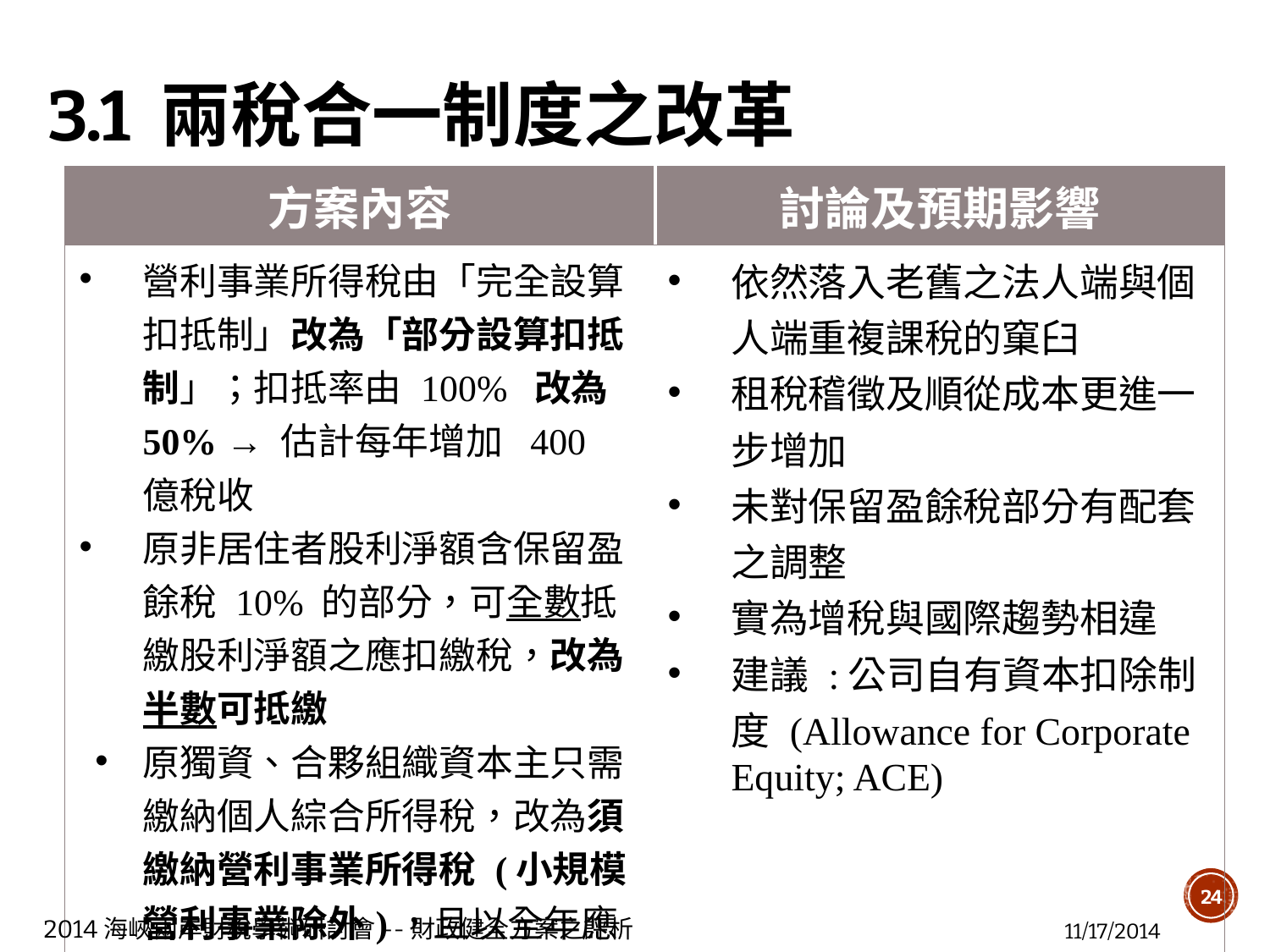

# 3.1 兩稅合一制度之改革
| 方案內容 | 討論及預期影響 |
| --- | --- |
| 營利事業所得稅由「完全設算扣抵制」改為「部分設算扣抵制」；扣抵率由 100% 改為 50% → 估計每年增加 400 億稅收 原非居住者股利淨額含保留盈餘稅 10% 的部分，可全數抵繳股利淨額之應扣繳稅，改為半數可抵繳 原獨資、合夥組織資本主只需繳納個人綜合所得稅，改為須繳納營利事業所得稅 (小規模營利事業除外)，且以全年應納營利事業所得稅之半數為事業端應納稅額 | 依然落入老舊之法人端與個人端重複課稅的窠臼 租稅稽徵及順從成本更進一步增加 未對保留盈餘稅部分有配套之調整 實為增稅與國際趨勢相違 建議 :公司自有資本扣除制度 (Allowance for Corporate Equity; ACE) |
24
2014海峽兩岸財稅學術研討會--財政健全方案之評析
11/17/2014